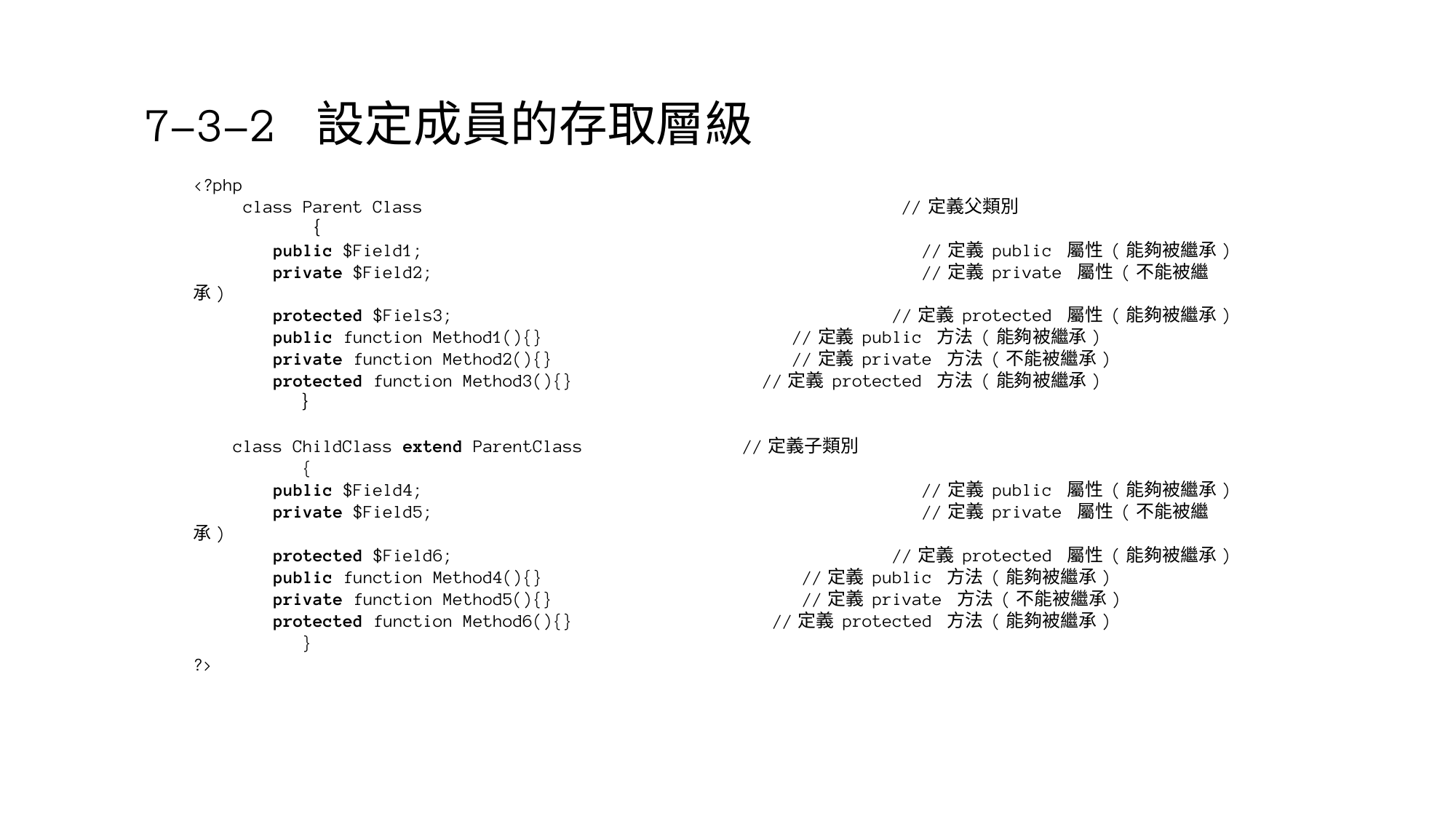

# 7-3-2 設定成員的存取層級
<?php
     class Parent Class                                                //定義父類別
	｛
        public $Field1;                                                  //定義 public 屬性 (能夠被繼承)
        private $Field2;                                                 //定義 private 屬性 (不能被繼承)
        protected $Fiels3;                                            //定義 protected 屬性 (能夠被繼承)
        public function Method1(){}                         //定義 public 方法 (能夠被繼承)
        private function Method2(){}                        //定義 private 方法 (不能被繼承)
        protected function Method3(){}                   //定義 protected 方法 (能夠被繼承)
	｝

    class ChildClass extend ParentClass                //定義子類別
	{
        public $Field4;                                                  //定義 public 屬性 (能夠被繼承)
        private $Field5;                                                 //定義 private 屬性 (不能被繼承)
        protected $Field6;                                            //定義 protected 屬性 (能夠被繼承)
        public function Method4(){}                          //定義 public 方法 (能夠被繼承)
        private function Method5(){}                         //定義 private 方法 (不能被繼承)
        protected function Method6(){}                    //定義 protected 方法 (能夠被繼承)
	}
?>